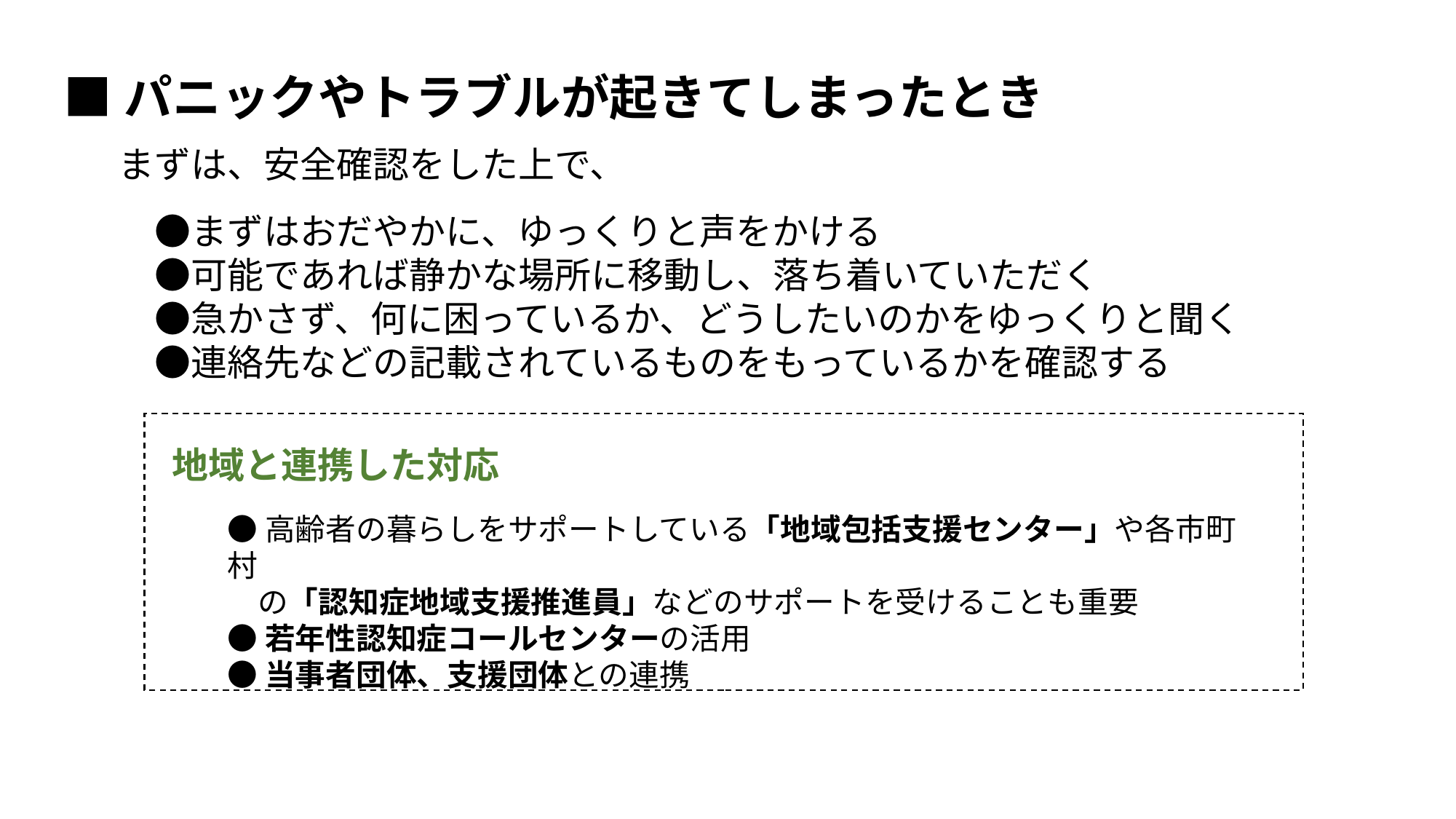

■パニックやトラブルが起きてしまったとき
　まずは、安全確認をした上で、
　　●まずはおだやかに、ゆっくりと声をかける
　　●可能であれば静かな場所に移動し、落ち着いていただく
　　●急かさず、何に困っているか、どうしたいのかをゆっくりと聞く
　　●連絡先などの記載されているものをもっているかを確認する

地域と連携した対応
●高齢者の暮らしをサポートしている「地域包括支援センター」や各市町村
　の「認知症地域支援推進員」などのサポートを受けることも重要
●若年性認知症コールセンターの活用
●当事者団体、支援団体との連携